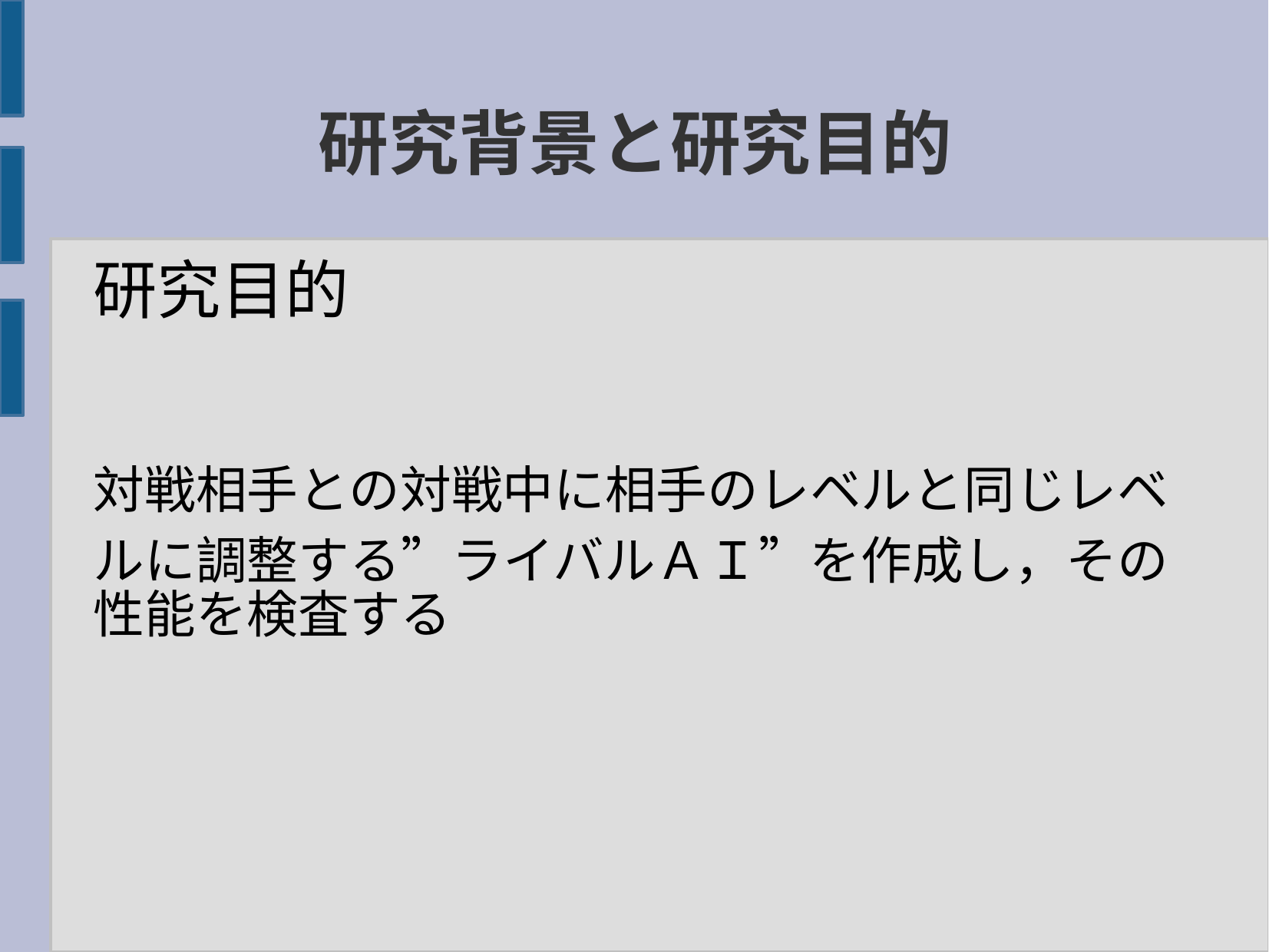

研究背景と研究目的
研究目的

対戦相手との対戦中に相手のレベルと同じレベルに調整する”ライバルＡＩ”を作成し，その性能を検査する